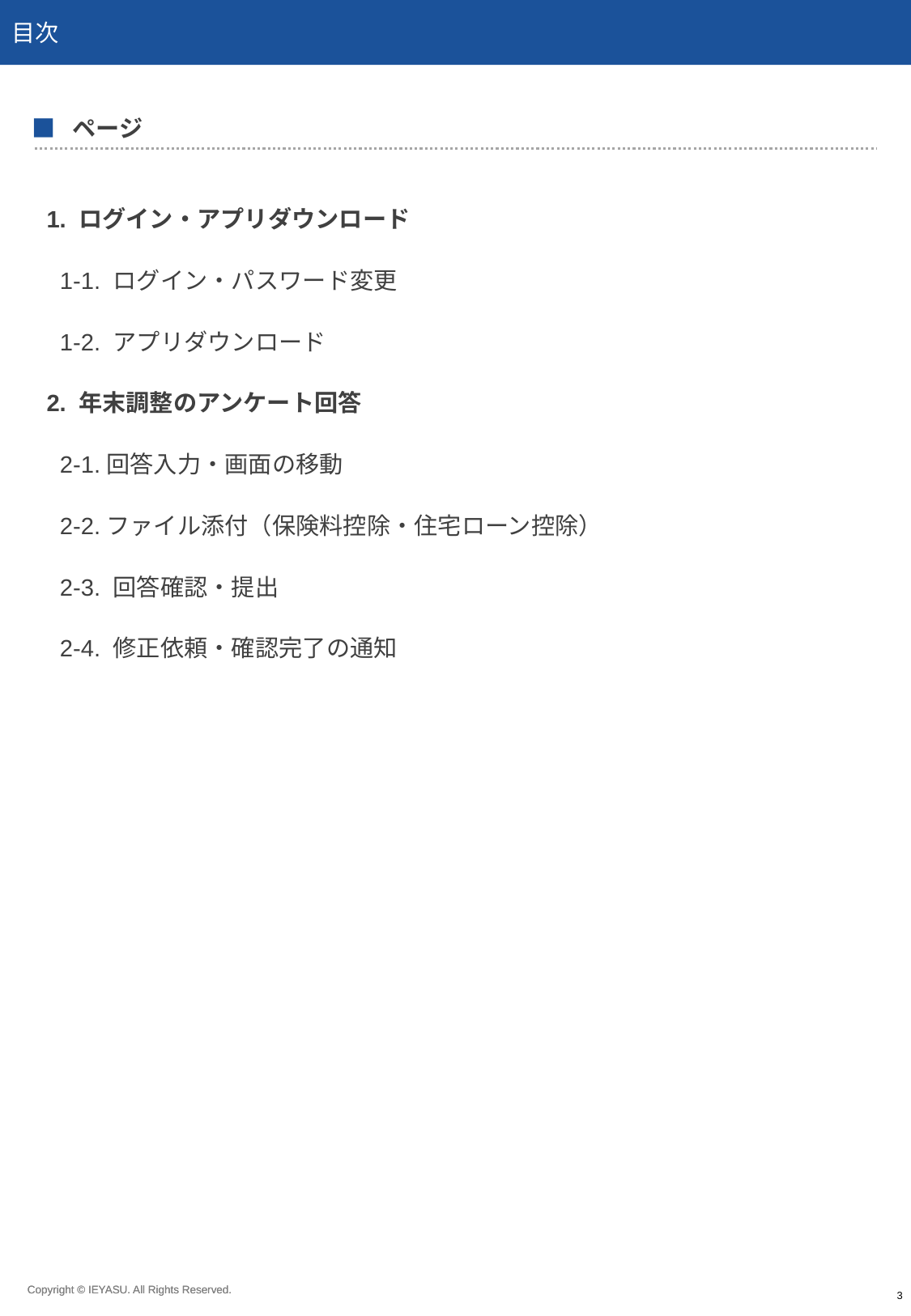

# 目次
■  ページ
1. ログイン・アプリダウンロード
  1-1. ログイン・パスワード変更
  1-2. アプリダウンロード
2. 年末調整のアンケート回答
  2-1.回答入力・画面の移動
  2-2.ファイル添付（保険料控除・住宅ローン控除）
  2-3. 回答確認・提出
  2-4. 修正依頼・確認完了の通知